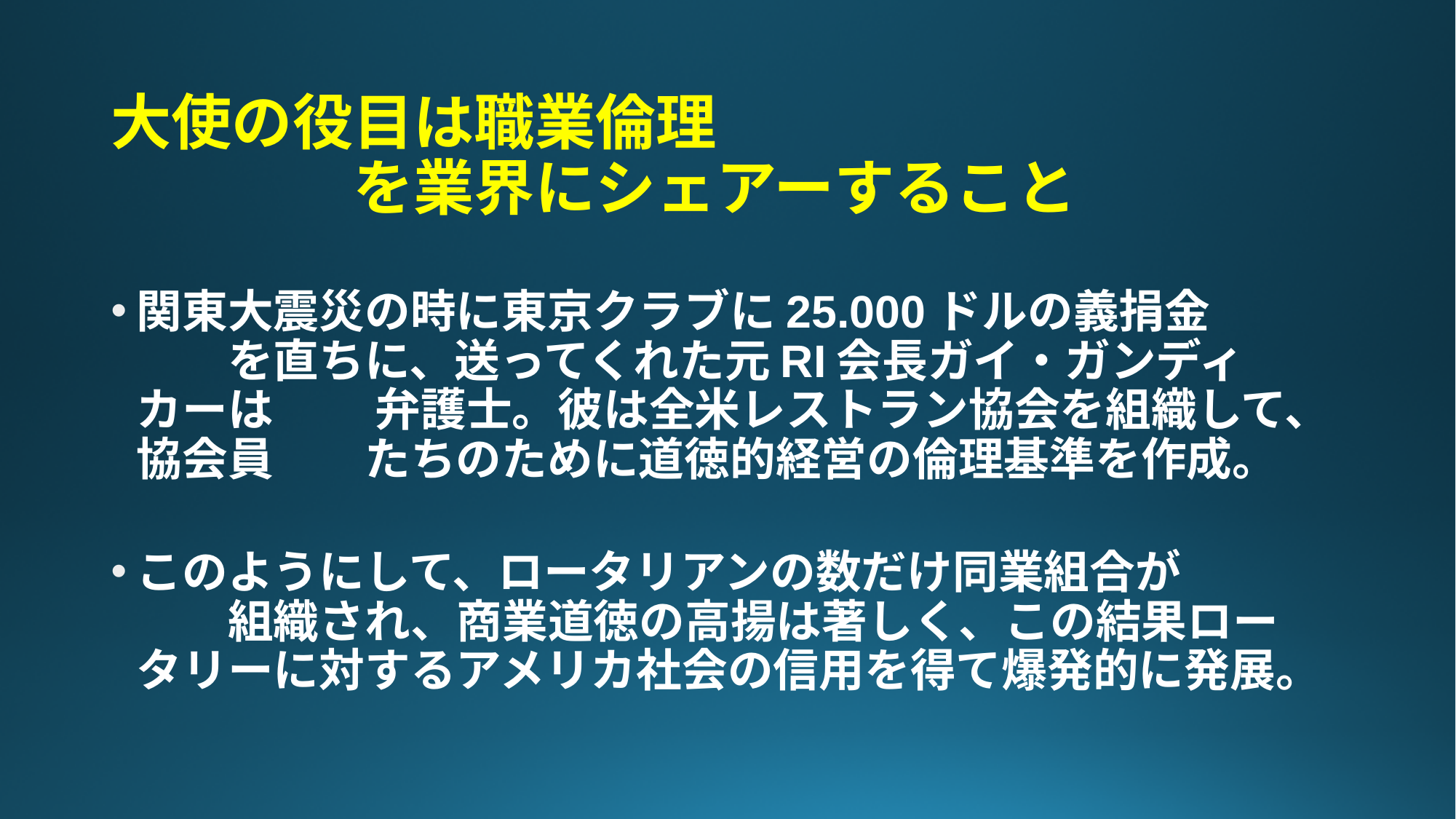

# 大使の役目は職業倫理 　　　　を業界にシェアーすること
関東大震災の時に東京クラブに25.000ドルの義捐金　　　を直ちに、送ってくれた元RI会長ガイ・ガンディカーは 　　弁護士。彼は全米レストラン協会を組織して、協会員　　たちのために道徳的経営の倫理基準を作成。
このようにして、ロータリアンの数だけ同業組合が　　　　組織され、商業道徳の高揚は著しく、この結果ロータリーに対するアメリカ社会の信用を得て爆発的に発展。